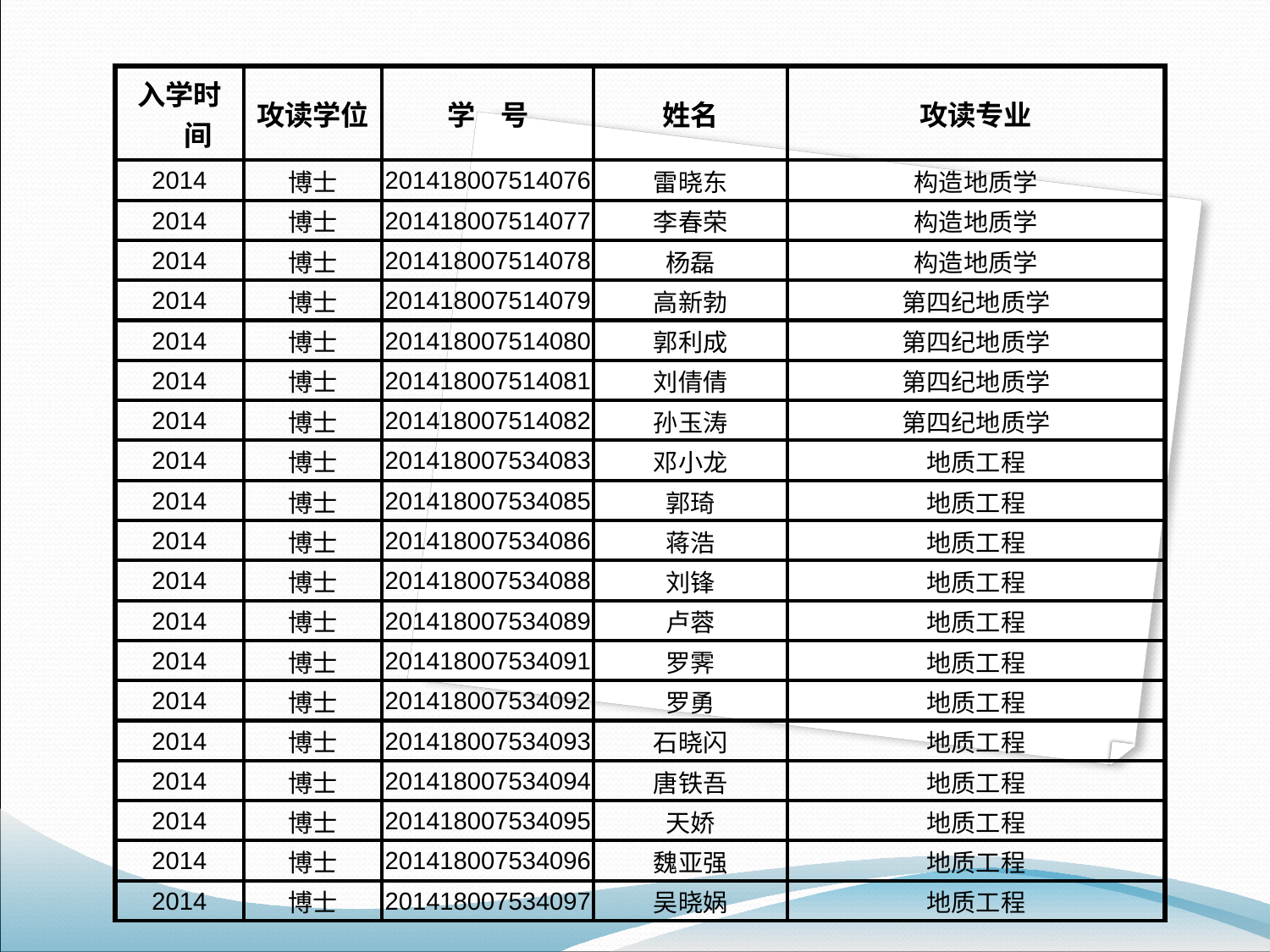

| 入学时间 | 攻读学位 | 学 号 | 姓名 | 攻读专业 |
| --- | --- | --- | --- | --- |
| 2014 | 博士 | 201418007514076 | 雷晓东 | 构造地质学 |
| 2014 | 博士 | 201418007514077 | 李春荣 | 构造地质学 |
| 2014 | 博士 | 201418007514078 | 杨磊 | 构造地质学 |
| 2014 | 博士 | 201418007514079 | 高新勃 | 第四纪地质学 |
| 2014 | 博士 | 201418007514080 | 郭利成 | 第四纪地质学 |
| 2014 | 博士 | 201418007514081 | 刘倩倩 | 第四纪地质学 |
| 2014 | 博士 | 201418007514082 | 孙玉涛 | 第四纪地质学 |
| 2014 | 博士 | 201418007534083 | 邓小龙 | 地质工程 |
| 2014 | 博士 | 201418007534085 | 郭琦 | 地质工程 |
| 2014 | 博士 | 201418007534086 | 蒋浩 | 地质工程 |
| 2014 | 博士 | 201418007534088 | 刘锋 | 地质工程 |
| 2014 | 博士 | 201418007534089 | 卢蓉 | 地质工程 |
| 2014 | 博士 | 201418007534091 | 罗霁 | 地质工程 |
| 2014 | 博士 | 201418007534092 | 罗勇 | 地质工程 |
| 2014 | 博士 | 201418007534093 | 石晓闪 | 地质工程 |
| 2014 | 博士 | 201418007534094 | 唐铁吾 | 地质工程 |
| 2014 | 博士 | 201418007534095 | 天娇 | 地质工程 |
| 2014 | 博士 | 201418007534096 | 魏亚强 | 地质工程 |
| 2014 | 博士 | 201418007534097 | 吴晓娲 | 地质工程 |